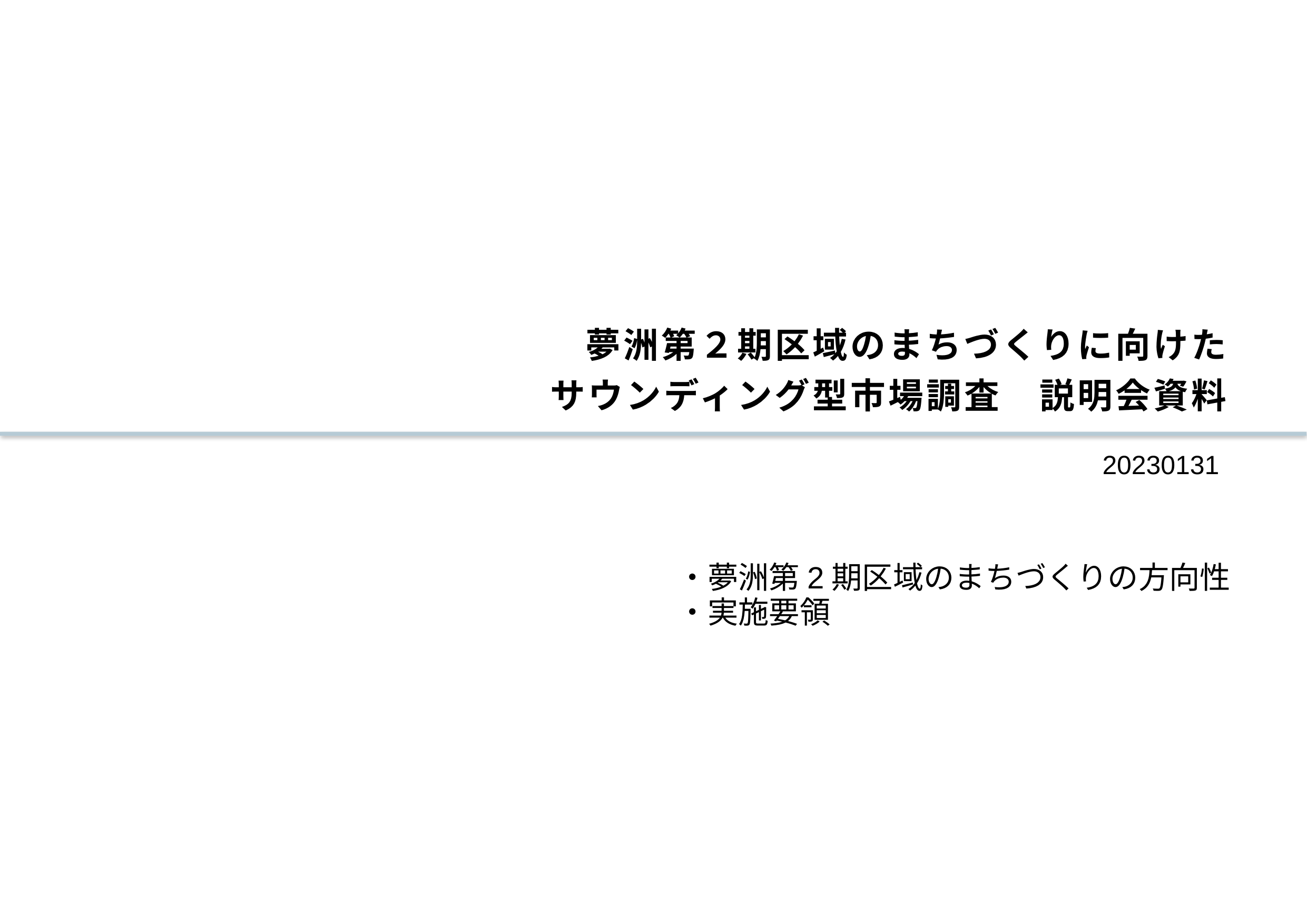

夢洲第２期区域のまちづくりに向けた
サウンディング型市場調査　説明会資料

20230131
・夢洲第2期区域のまちづくりの方向性
・実施要領